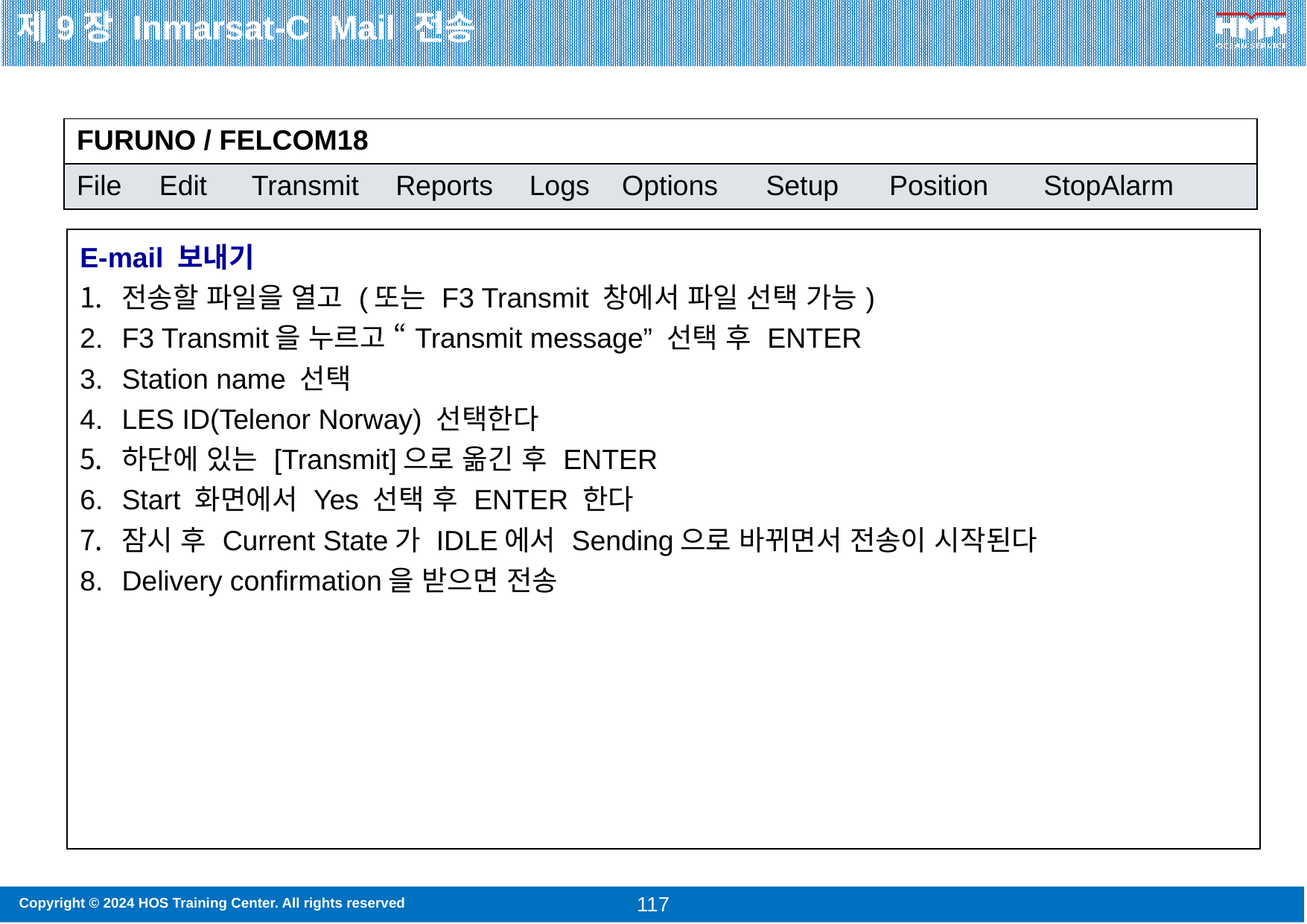

제9장 Inmarsat-C  Mail 전송
| FURUNO / FELCOM18 |  |  |  |  |  |  |  |  |
| --- | --- | --- | --- | --- | --- | --- | --- | --- |
| File | Edit | Transmit | Reports | Logs | Options | Setup | Position | StopAlarm |
| E-mail 보내기 전송할 파일을 열고 (또는 F3 Transmit 창에서 파일 선택 가능) F3 Transmit을 누르고 “Transmit message” 선택 후 ENTER Station name 선택 LES ID(Telenor Norway) 선택한다 하단에 있는 [Transmit]으로 옮긴 후 ENTER Start 화면에서 Yes 선택 후 ENTER 한다 잠시 후 Current State가 IDLE에서 Sending으로 바뀌면서 전송이 시작된다 Delivery confirmation을 받으면 전송 |
| --- |
This is a test message
Please acknowledge upon receipt

Please confirm upon receipt

Please acknowledge receipt
of this message
117